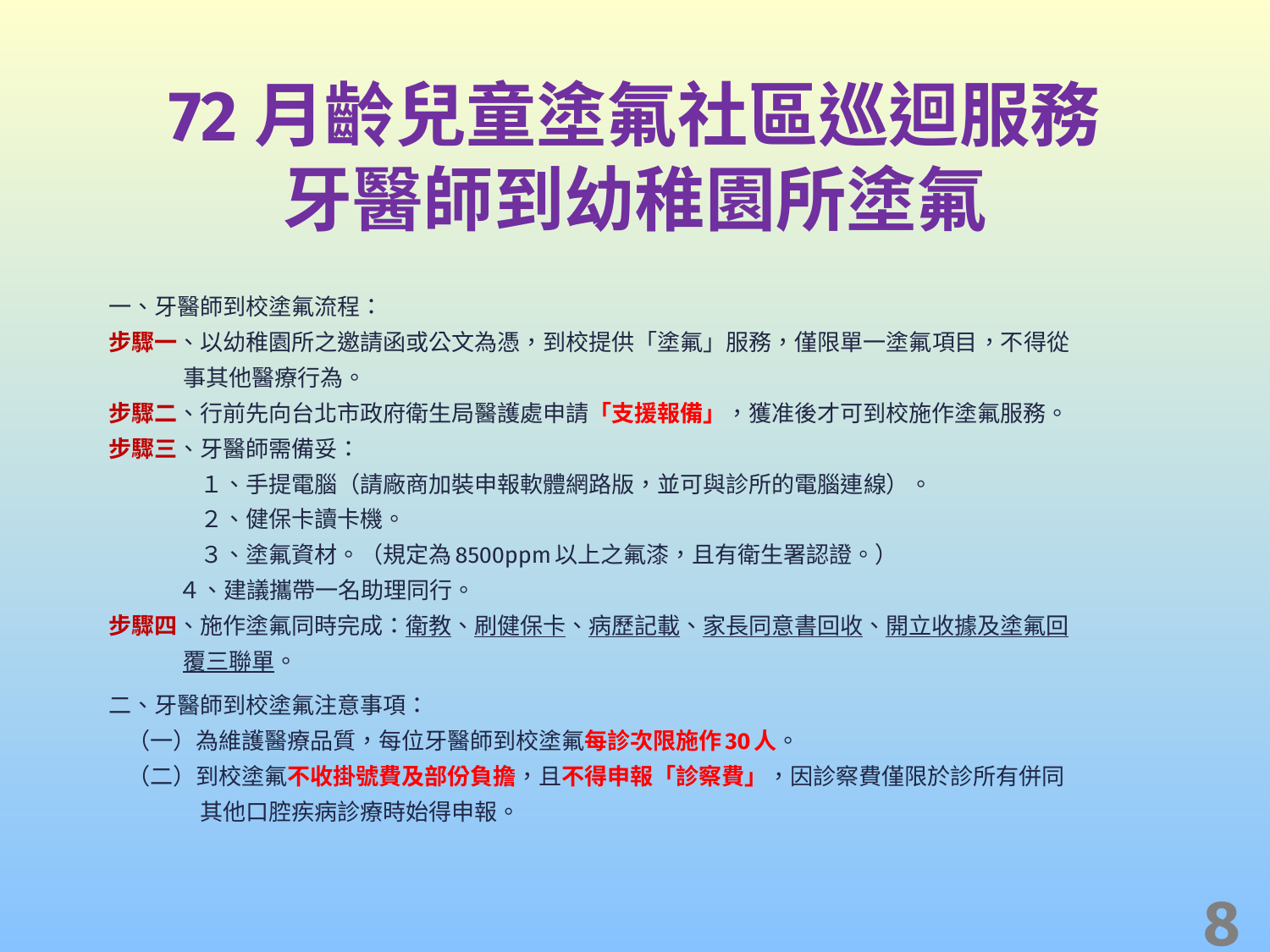

# 72月齡兒童塗氟社區巡迴服務 牙醫師到幼稚園所塗氟
一、牙醫師到校塗氟流程：
步驟一、以幼稚園所之邀請函或公文為憑，到校提供「塗氟」服務，僅限單一塗氟項目，不得從
              事其他醫療行為。
步驟二、行前先向台北市政府衛生局醫護處申請「支援報備」，獲准後才可到校施作塗氟服務。
步驟三、牙醫師需備妥：
　　　　１、手提電腦（請廠商加裝申報軟體網路版，並可與診所的電腦連線）。
　　　　２、健保卡讀卡機。
　　　　３、塗氟資材。（規定為8500ppm以上之氟漆，且有衛生署認證。）
             ４、建議攜帶一名助理同行。
步驟四、施作塗氟同時完成：衛教、刷健保卡、病歷記載、家長同意書回收、開立收據及塗氟回
              覆三聯單。
二、牙醫師到校塗氟注意事項：
   （一）為維護醫療品質，每位牙醫師到校塗氟每診次限施作30人。
   （二）到校塗氟不收掛號費及部份負擔，且不得申報「診察費」，因診察費僅限於診所有併同
　　　　其他口腔疾病診療時始得申報。

8